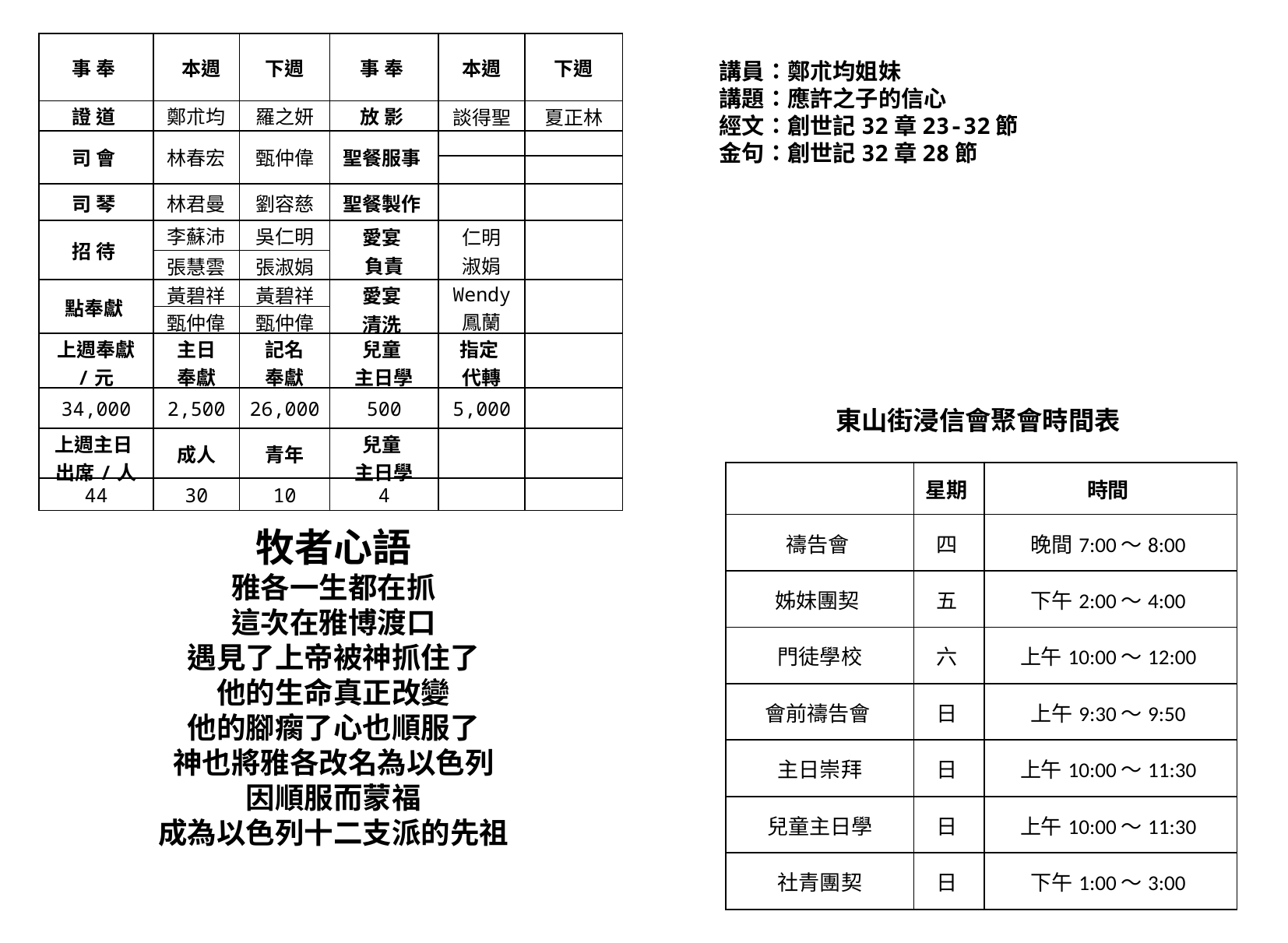

| 事 奉 | 本週 | 下週 | 事 奉 | 本週 | 下週 |
| --- | --- | --- | --- | --- | --- |
| 證 道 | 鄭朮均 | 羅之妍 | 放 影 | 談得聖 | 夏正林 |
| 司 會 | 林春宏 | 甄仲偉 | 聖餐服事 |  |  |
|  |  |  |  |  |  |
| 司 琴 | 林君曼 | 劉容慈 | 聖餐製作 |  |  |
| 招 待 | 李蘇沛 | 吳仁明 | 愛宴 負責 | 仁明 淑娟 |  |
|  | 張慧雲 | 張淑娟 |  |  |  |
| 點奉獻 | 黃碧祥 | 黃碧祥 | 愛宴 清洗 | Wendy 鳳蘭 |  |
|  | 甄仲偉 | 甄仲偉 |  |  |  |
| 上週奉獻 /元 | 主日 奉獻 | 記名 奉獻 | 兒童 主日學 | 指定 代轉 |  |
| 34,000 | 2,500 | 26,000 | 500 | 5,000 |  |
| 上週主日 出席/人 | 成人 | 青年 | 兒童 主日學 |  |  |
| 44 | 30 | 10 | 4 |  |  |

講員：鄭朮均姐妹
講題：應許之子的信心
經文：創世記32章23-32節
金句：創世記32章28節

東山街浸信會聚會時間表
|  | 星期 | 時間 |
| --- | --- | --- |
| 禱告會 | 四 | 晚間7:00～8:00 |
| 姊妹團契 | 五 | 下午2:00～4:00 |
| 門徒學校 | 六 | 上午10:00～12:00 |
| 會前禱告會 | 日 | 上午9:30～9:50 |
| 主日崇拜 | 日 | 上午10:00～11:30 |
| 兒童主日學 | 日 | 上午10:00～11:30 |
| 社青團契 | 日 | 下午1:00～3:00 |
牧者心語
雅各一生都在抓
這次在雅博渡口
遇見了上帝被神抓住了
他的生命真正改變
他的腳瘸了心也順服了
神也將雅各改名為以色列
因順服而蒙福
成為以色列十二支派的先祖